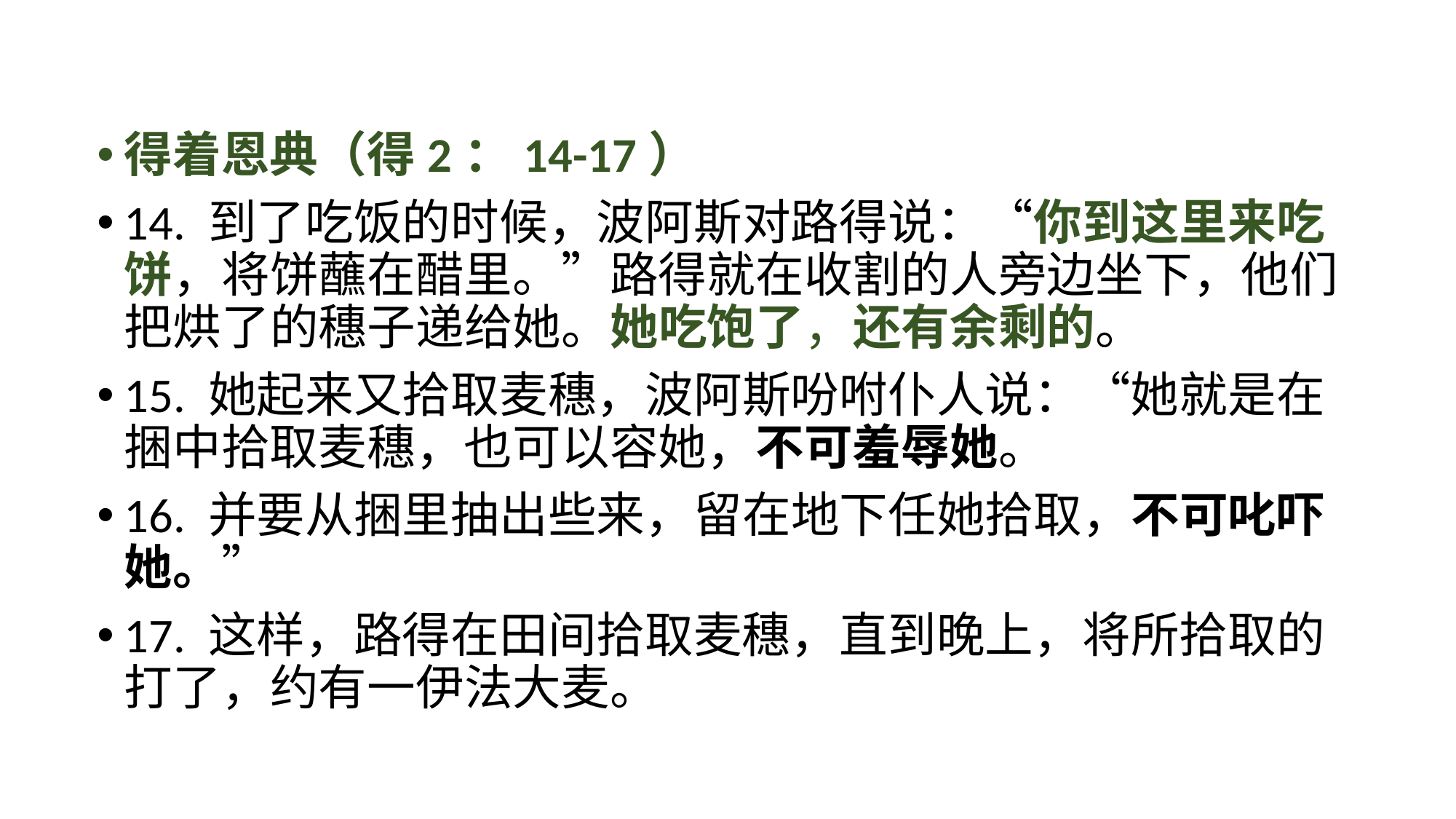

得着恩典（得2：14-17）
14. 到了吃饭的时候，波阿斯对路得说：“你到这里来吃饼，将饼蘸在醋里。”路得就在收割的人旁边坐下，他们把烘了的穗子递给她。她吃饱了，还有余剩的。
15. 她起来又拾取麦穗，波阿斯吩咐仆人说：“她就是在捆中拾取麦穗，也可以容她，不可羞辱她。
16. 并要从捆里抽出些来，留在地下任她拾取，不可叱吓她。”
17. 这样，路得在田间拾取麦穗，直到晚上，将所拾取的打了，约有一伊法大麦。